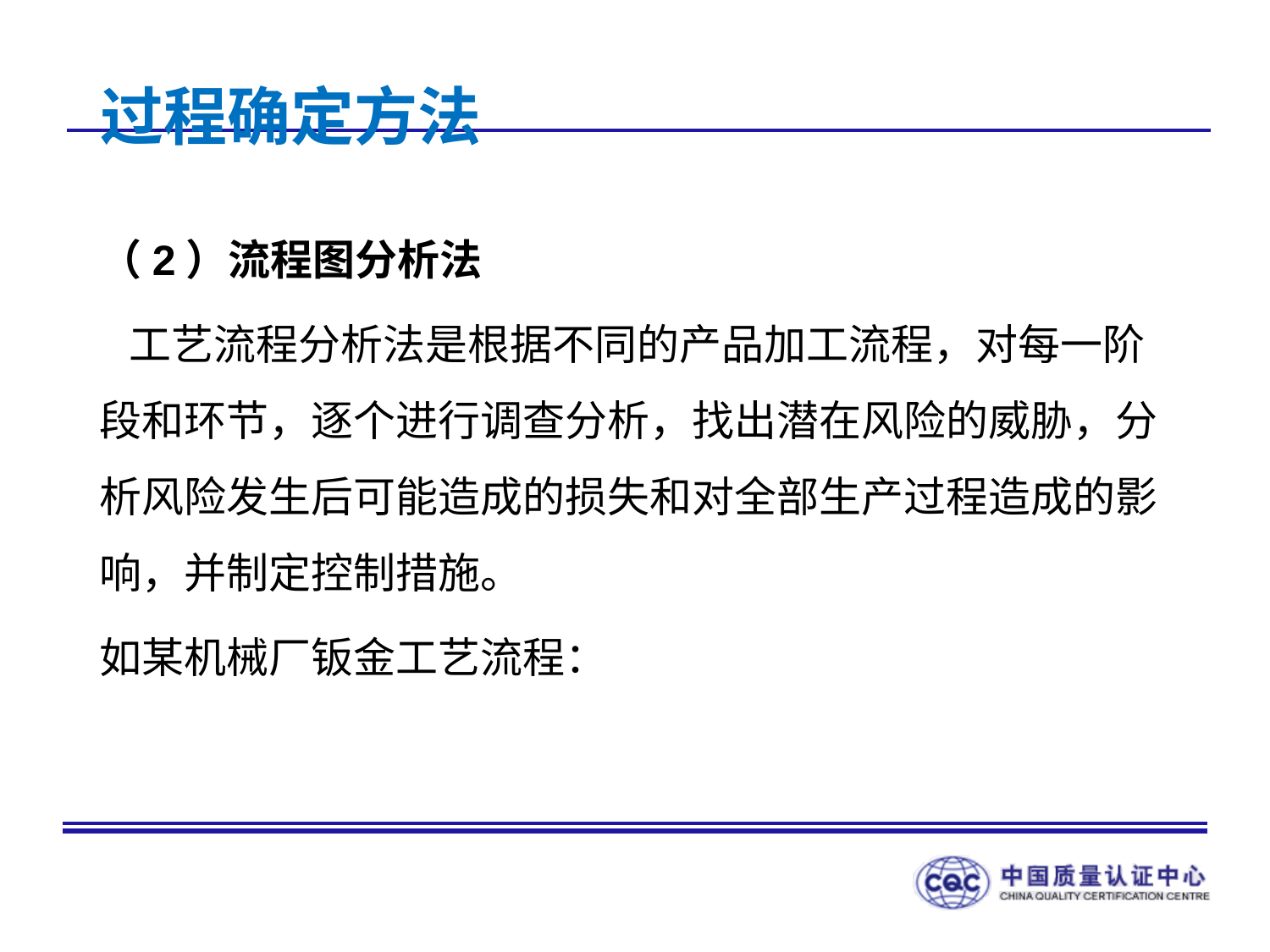

# 过程确定方法
（2）流程图分析法
  工艺流程分析法是根据不同的产品加工流程，对每一阶段和环节，逐个进行调查分析，找出潜在风险的威胁，分析风险发生后可能造成的损失和对全部生产过程造成的影响，并制定控制措施。
如某机械厂钣金工艺流程：